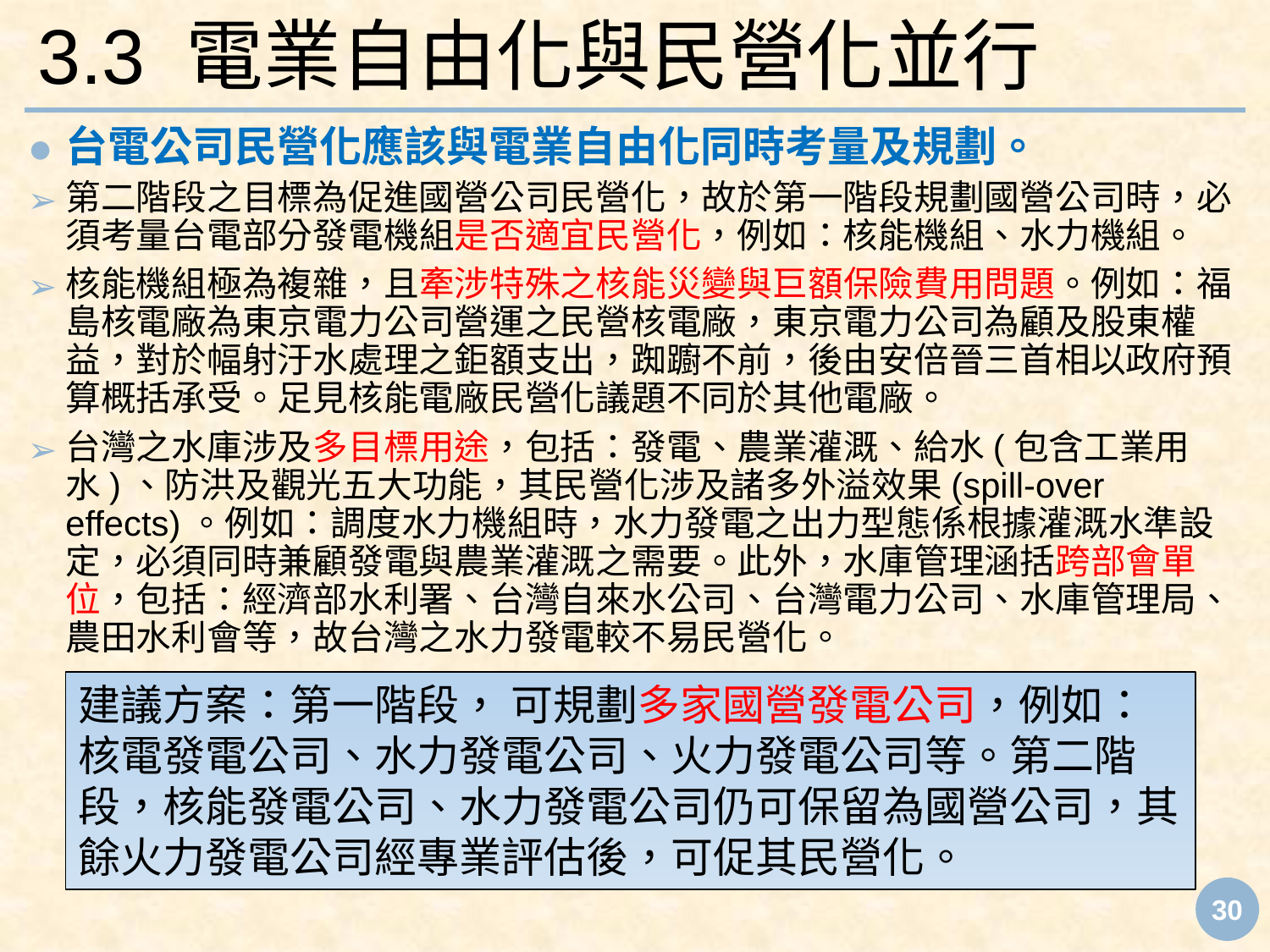

# 3.3 電業自由化與民營化並行
台電公司民營化應該與電業自由化同時考量及規劃。
第二階段之目標為促進國營公司民營化，故於第一階段規劃國營公司時，必須考量台電部分發電機組是否適宜民營化，例如：核能機組、水力機組。
核能機組極為複雜，且牽涉特殊之核能災變與巨額保險費用問題。例如：福島核電廠為東京電力公司營運之民營核電廠，東京電力公司為顧及股東權益，對於幅射汙水處理之鉅額支出，踟躕不前，後由安倍晉三首相以政府預算概括承受。足見核能電廠民營化議題不同於其他電廠。
台灣之水庫涉及多目標用途，包括：發電、農業灌溉、給水(包含工業用水)、防洪及觀光五大功能，其民營化涉及諸多外溢效果(spill-over effects)。例如：調度水力機組時，水力發電之出力型態係根據灌溉水準設定，必須同時兼顧發電與農業灌溉之需要。此外，水庫管理涵括跨部會單位，包括：經濟部水利署、台灣自來水公司、台灣電力公司、水庫管理局、農田水利會等，故台灣之水力發電較不易民營化。
建議方案：第一階段， 可規劃多家國營發電公司，例如：核電發電公司、水力發電公司、火力發電公司等。第二階段，核能發電公司、水力發電公司仍可保留為國營公司，其餘火力發電公司經專業評估後，可促其民營化。
30